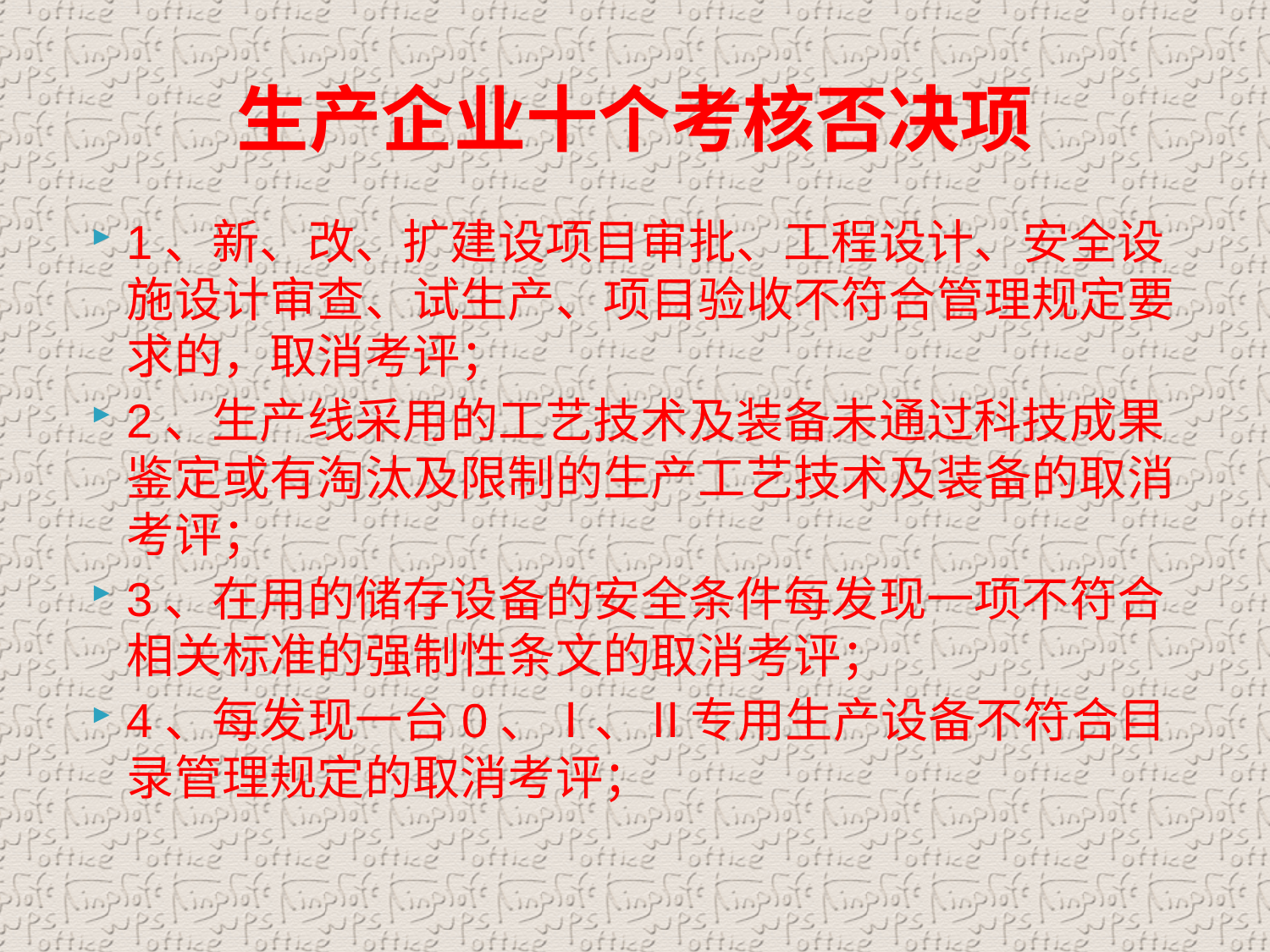

# 生产企业十个考核否决项
1、新、改、扩建设项目审批、工程设计、安全设施设计审查、试生产、项目验收不符合管理规定要求的，取消考评；
2、生产线采用的工艺技术及装备未通过科技成果鉴定或有淘汰及限制的生产工艺技术及装备的取消考评；
3、在用的储存设备的安全条件每发现一项不符合相关标准的强制性条文的取消考评；
4、每发现一台0、Ⅰ、Ⅱ专用生产设备不符合目录管理规定的取消考评；